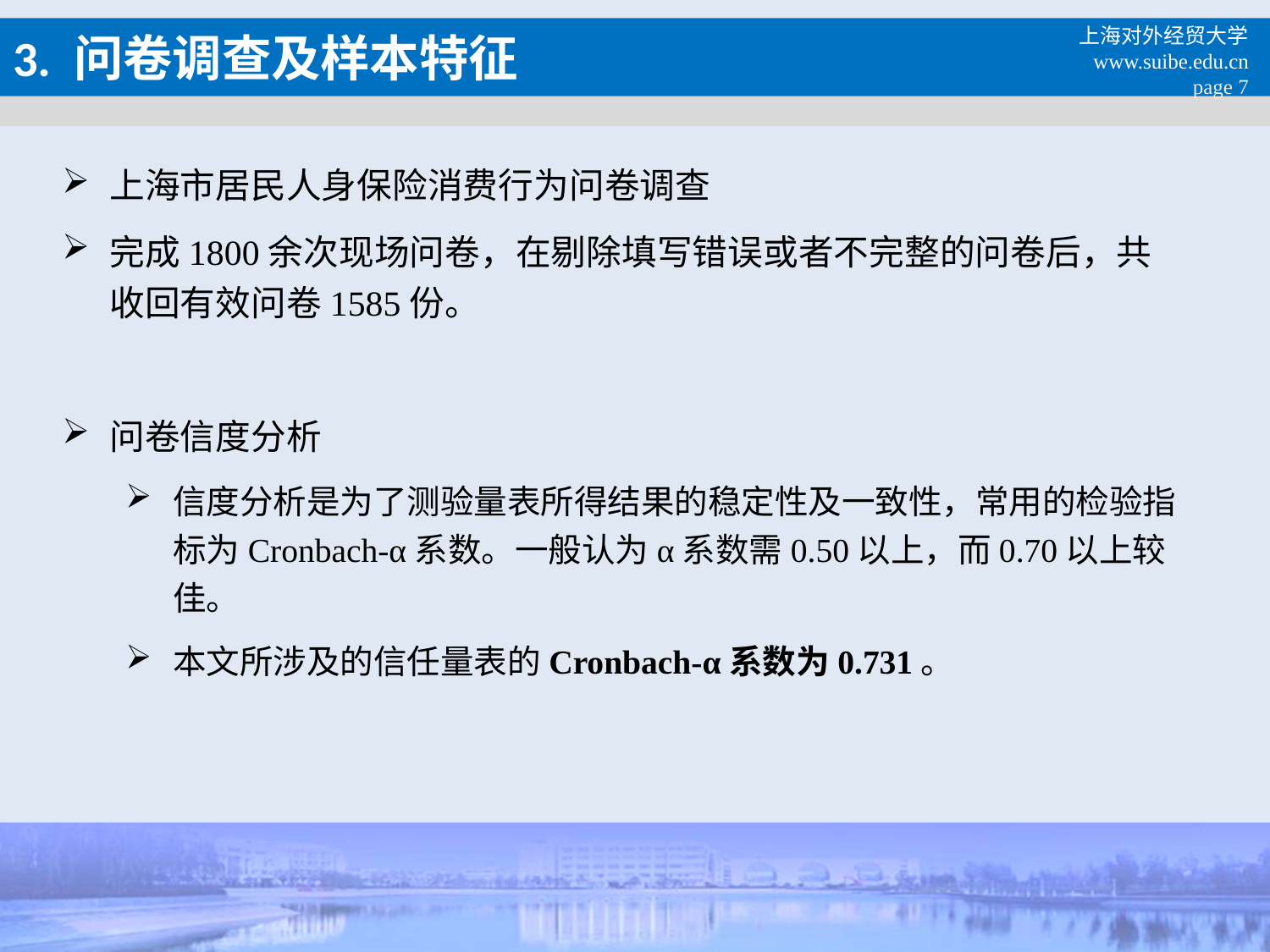

# 3. 问卷调查及样本特征
上海对外经贸大学
www.suibe.edu.cn
 page 7
上海市居民人身保险消费行为问卷调查
完成1800余次现场问卷，在剔除填写错误或者不完整的问卷后，共收回有效问卷1585份。

问卷信度分析
信度分析是为了测验量表所得结果的稳定性及一致性，常用的检验指标为Cronbach-α系数。一般认为α系数需0.50以上，而0.70以上较佳。
本文所涉及的信任量表的Cronbach-α系数为0.731。